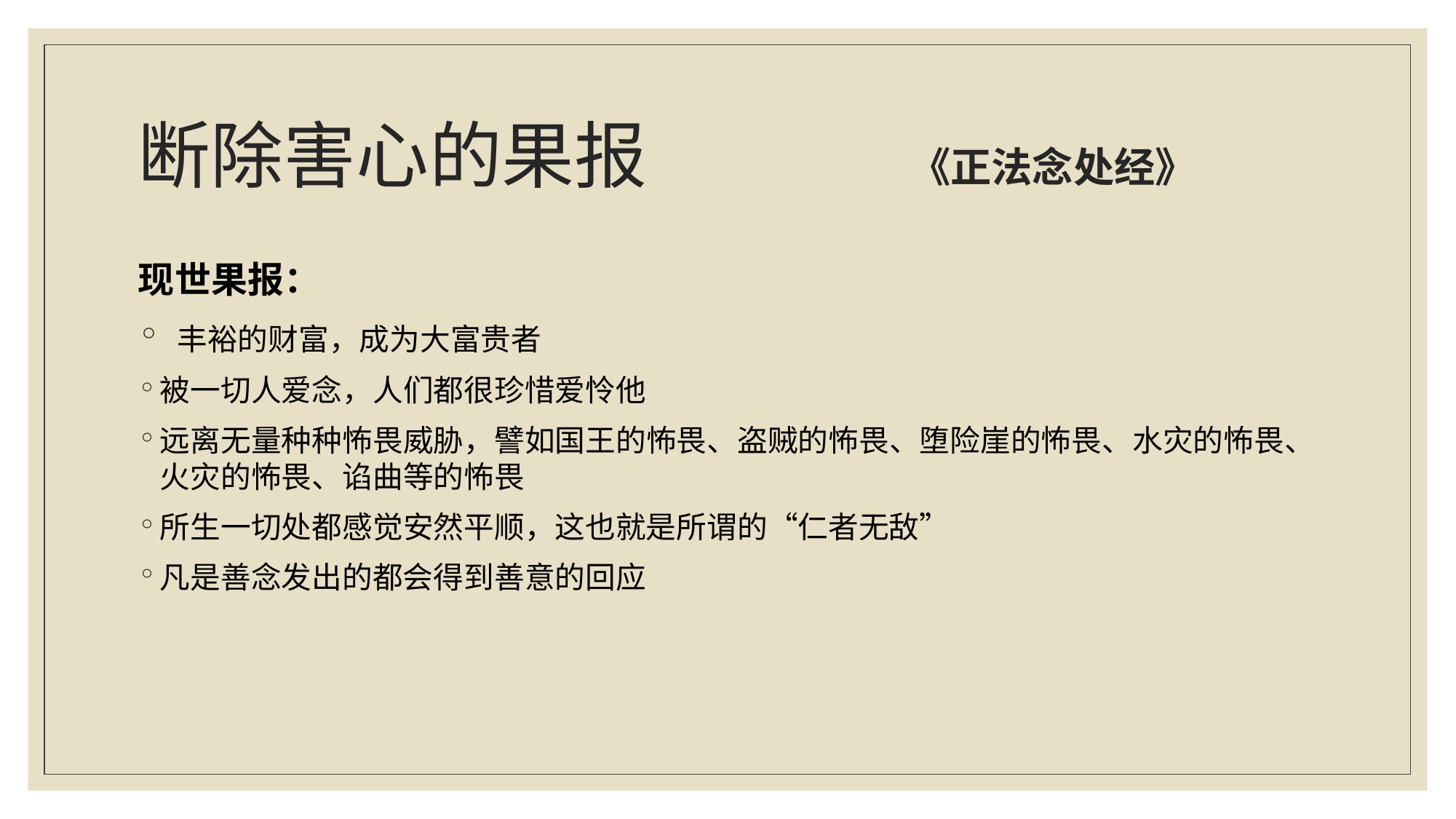

# 断除害心的果报                《正法念处经》
现世果报：
 丰裕的财富，成为大富贵者
被一切人爱念，人们都很珍惜爱怜他
远离无量种种怖畏威胁，譬如国王的怖畏、盗贼的怖畏、堕险崖的怖畏、水灾的怖畏、火灾的怖畏、谄曲等的怖畏
所生一切处都感觉安然平顺，这也就是所谓的“仁者无敌”
凡是善念发出的都会得到善意的回应